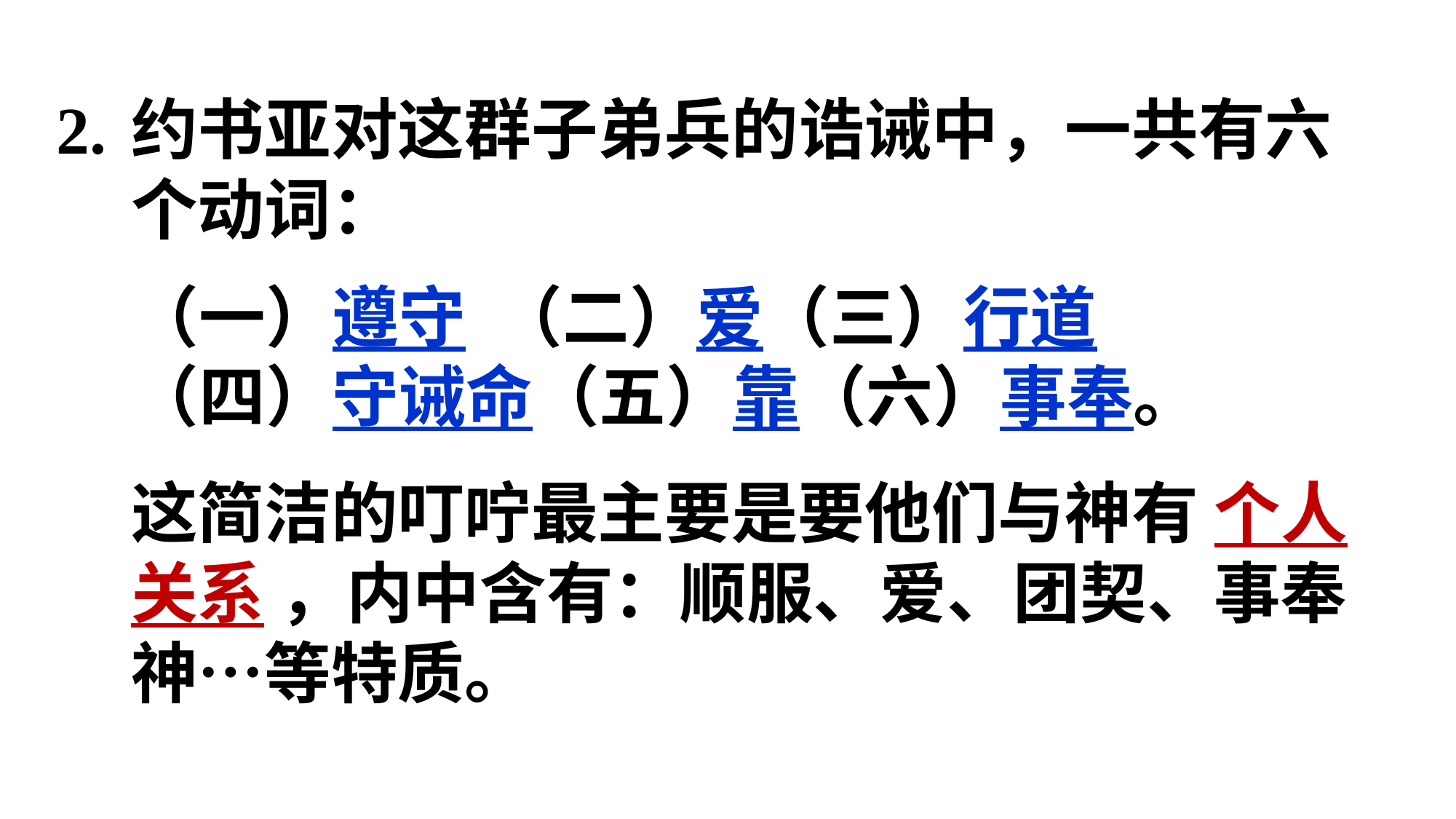

2.	约书亚对这群子弟兵的诰诫中，一共有六个动词：
（一）遵守  （二）爱（三）行道
（四）守诫命（五）靠（六）事奉。
	这简洁的叮咛最主要是要他们与神有 个人关系 ，内中含有：顺服、爱、团契、事奉神…等特质。